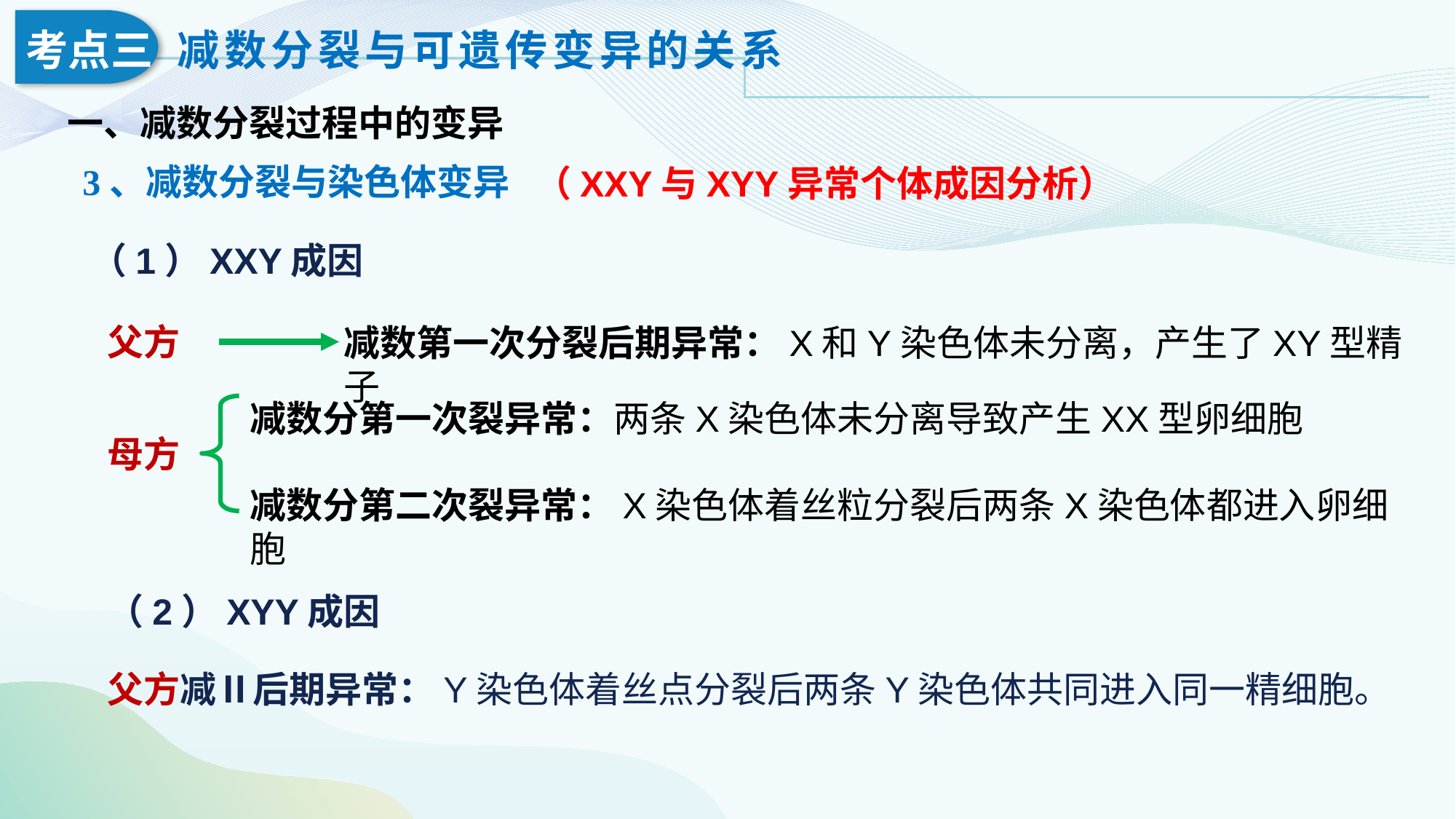

一、减数分裂过程中的变异
（XXY与XYY异常个体成因分析）
3、减数分裂与染色体变异
（1）XXY成因

父方
减数第一次分裂后期异常：X和Y染色体未分离，产生了XY型精子
减数分第一次裂异常：两条X染色体未分离导致产生XX型卵细胞

母方
减数分第二次裂异常：X染色体着丝粒分裂后两条X染色体都进入卵细胞
（2）XYY成因
父方减Ⅱ后期异常：Y染色体着丝点分裂后两条Y染色体共同进入同一精细胞。